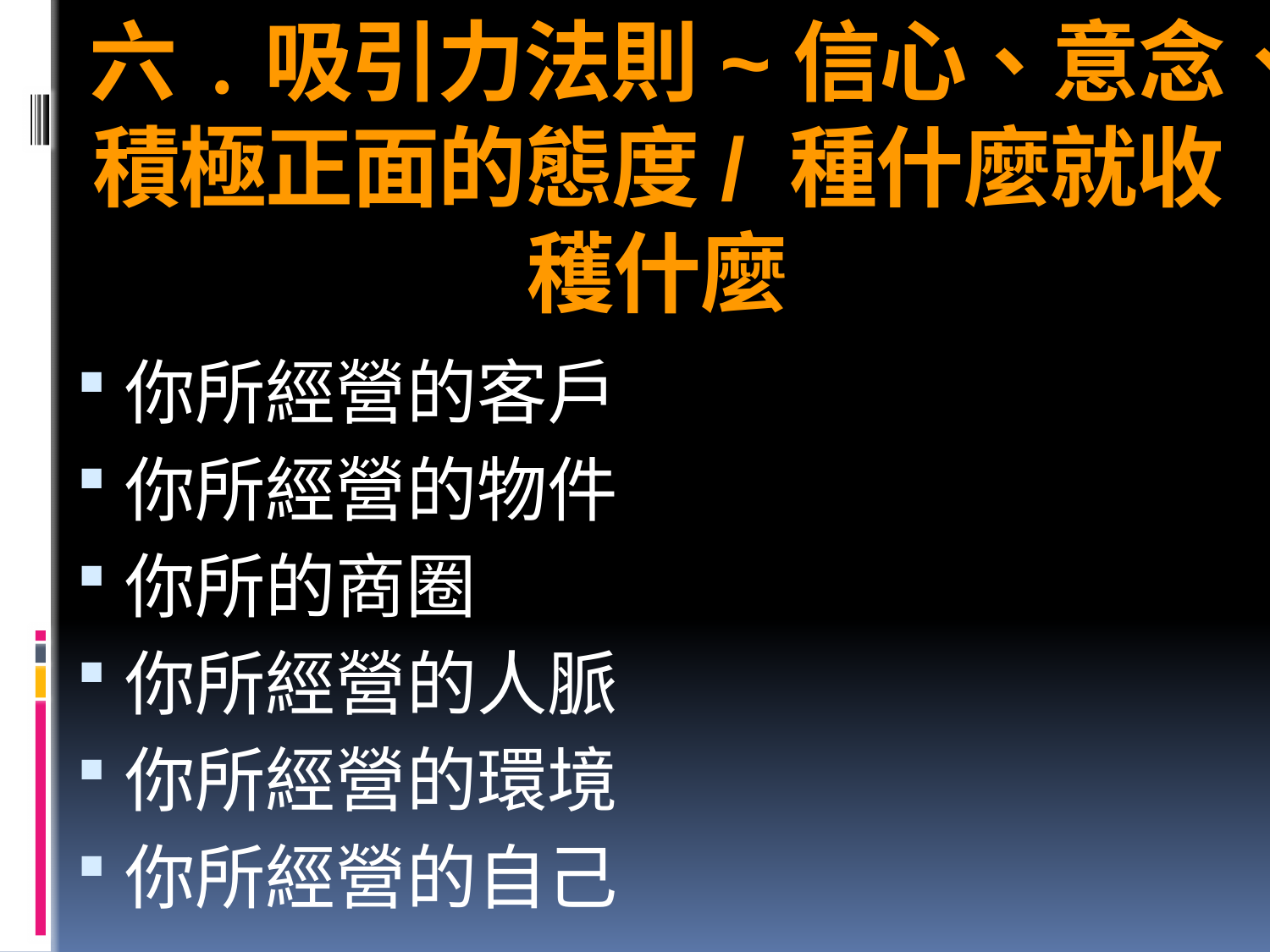

# 六﹒吸引力法則~信心、意念、積極正面的態度/ 種什麼就收穫什麼
你所經營的客戶
你所經營的物件
你所的商圈
你所經營的人脈
你所經營的環境
你所經營的自己